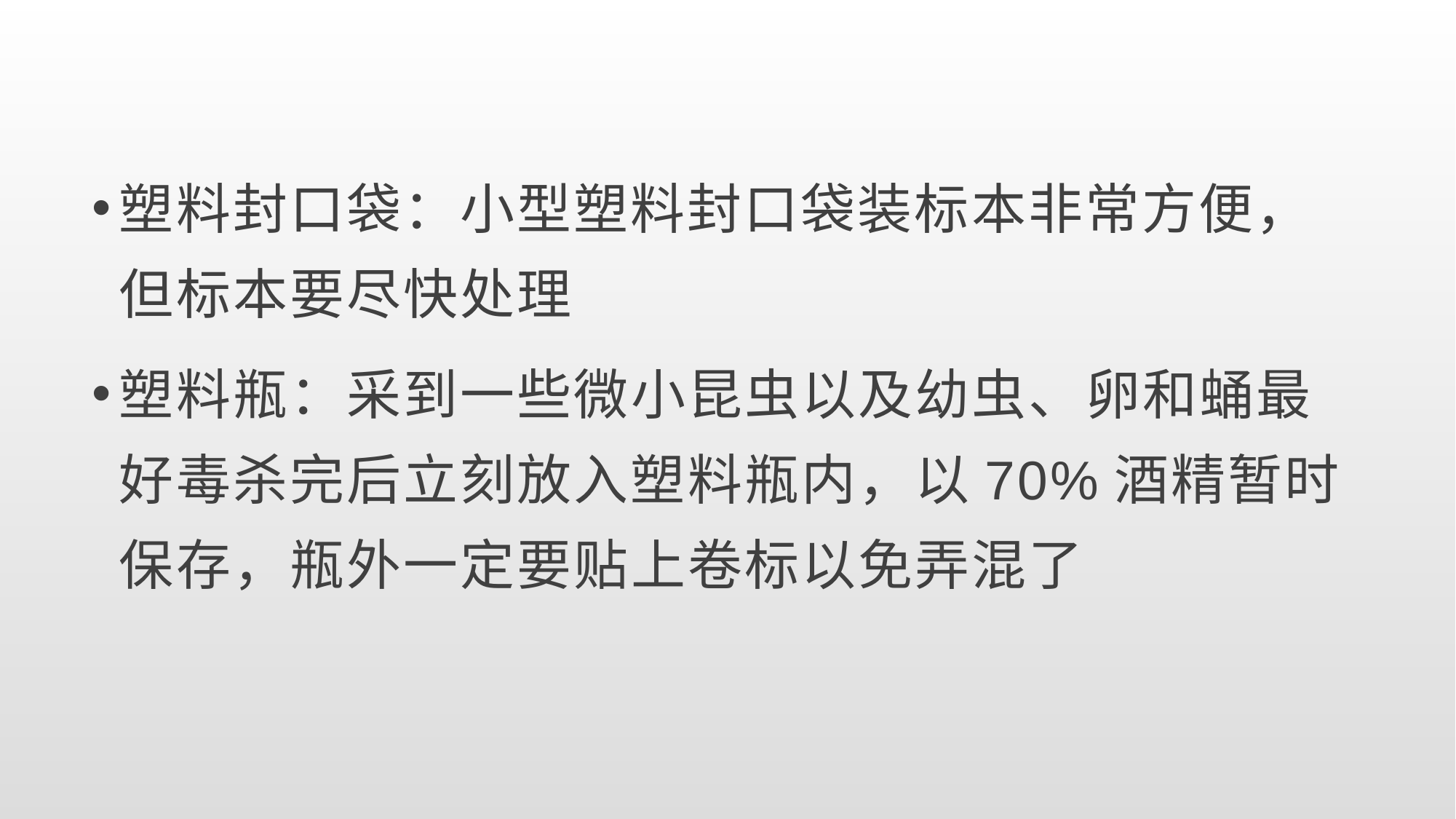

#
塑料封口袋：小型塑料封口袋装标本非常方便，但标本要尽快处理
塑料瓶：采到一些微小昆虫以及幼虫、卵和蛹最好毒杀完后立刻放入塑料瓶内，以70%酒精暂时保存，瓶外一定要贴上卷标以免弄混了